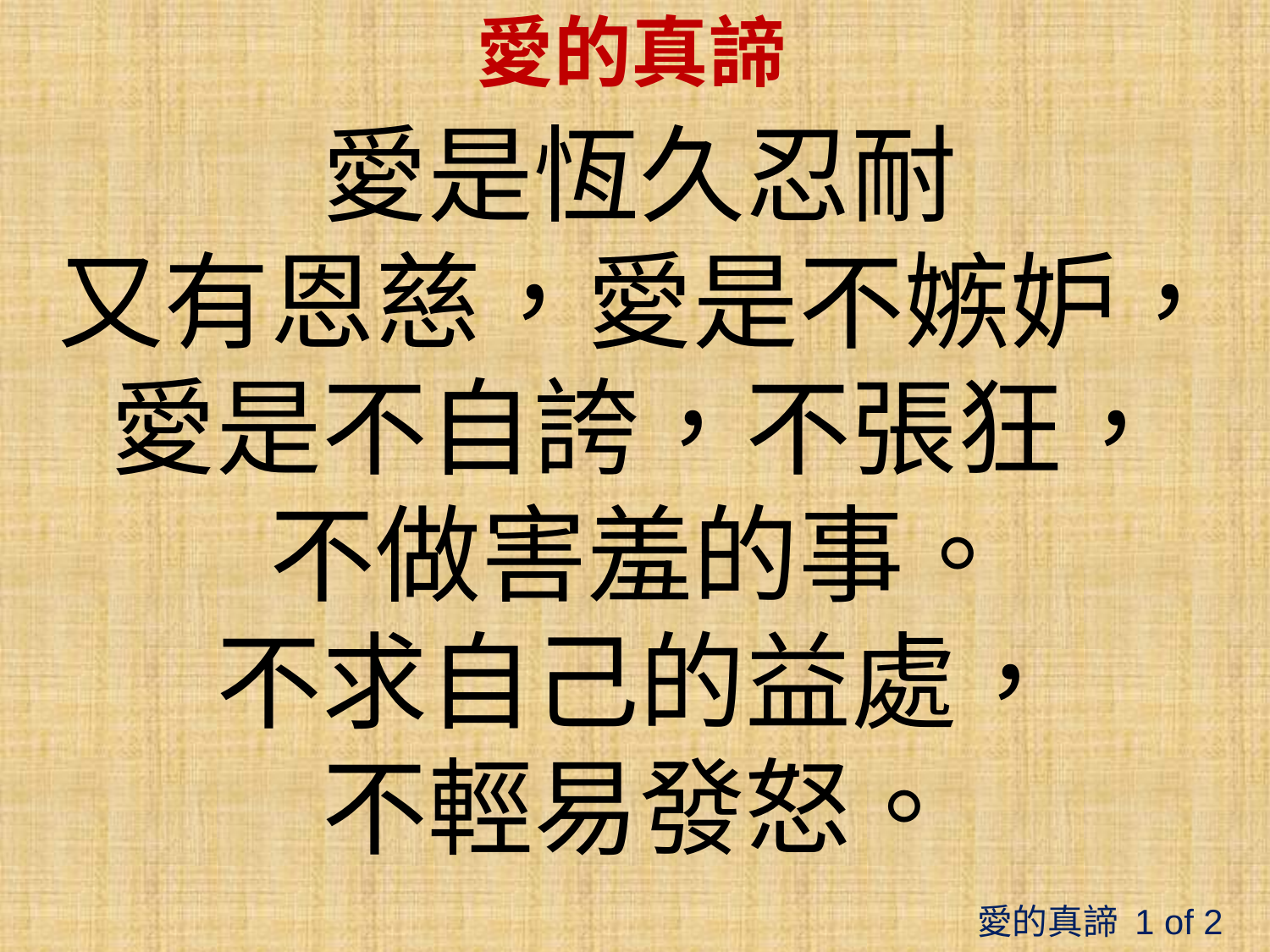

# 愛的真諦
愛是恆久忍耐
又有恩慈，愛是不嫉妒，
愛是不自誇，不張狂，
不做害羞的事。
不求自己的益處，
不輕易發怒。
愛的真諦 1 of 2